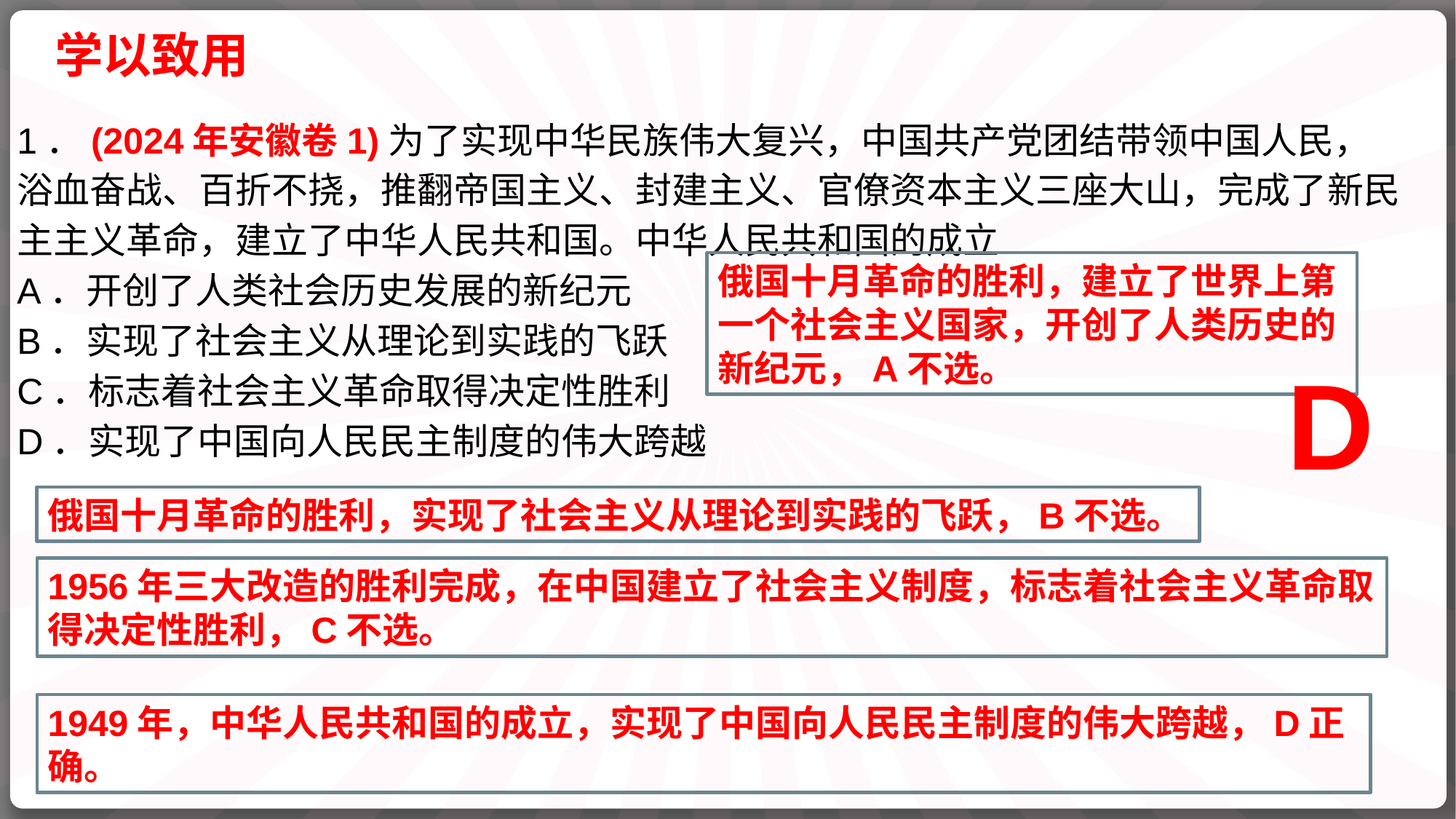

学以致用
1．(2024年安徽卷1)为了实现中华民族伟大复兴，中国共产党团结带领中国人民，浴血奋战、百折不挠，推翻帝国主义、封建主义、官僚资本主义三座大山，完成了新民主主义革命，建立了中华人民共和国。中华人民共和国的成立
A．开创了人类社会历史发展的新纪元
B．实现了社会主义从理论到实践的飞跃
C．标志着社会主义革命取得决定性胜利
D．实现了中国向人民民主制度的伟大跨越
俄国十月革命的胜利，建立了世界上第一个社会主义国家，开创了人类历史的新纪元，A不选。
D
俄国十月革命的胜利，实现了社会主义从理论到实践的飞跃，B不选。
1956年三大改造的胜利完成，在中国建立了社会主义制度，标志着社会主义革命取得决定性胜利，C不选。
1949年，中华人民共和国的成立，实现了中国向人民民主制度的伟大跨越，D正确。